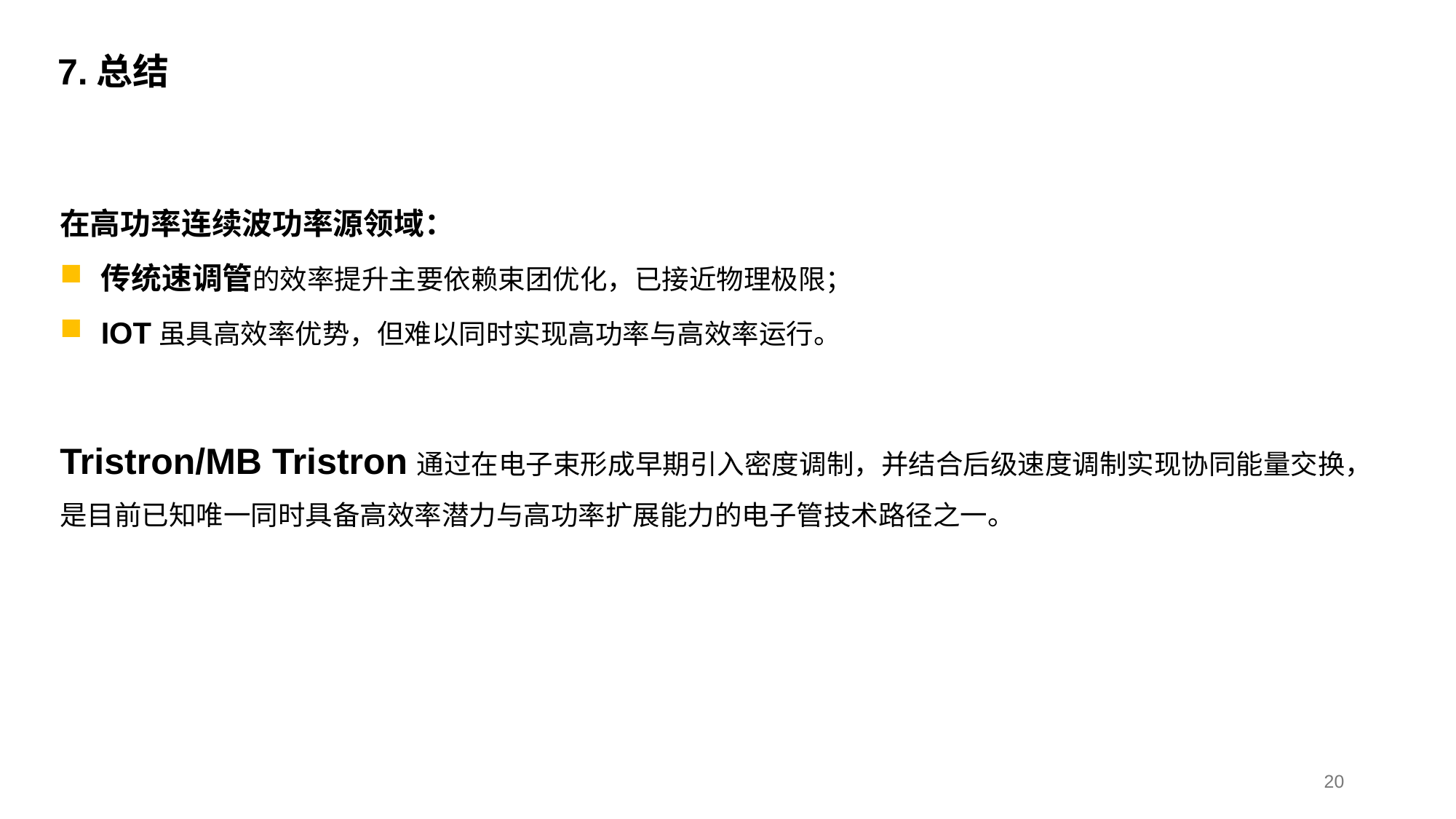

7.总结
在高功率连续波功率源领域：
传统速调管的效率提升主要依赖束团优化，已接近物理极限；
IOT虽具高效率优势，但难以同时实现高功率与高效率运行。

Tristron/MB Tristron通过在电子束形成早期引入密度调制，并结合后级速度调制实现协同能量交换，是目前已知唯一同时具备高效率潜力与高功率扩展能力的电子管技术路径之一。
20